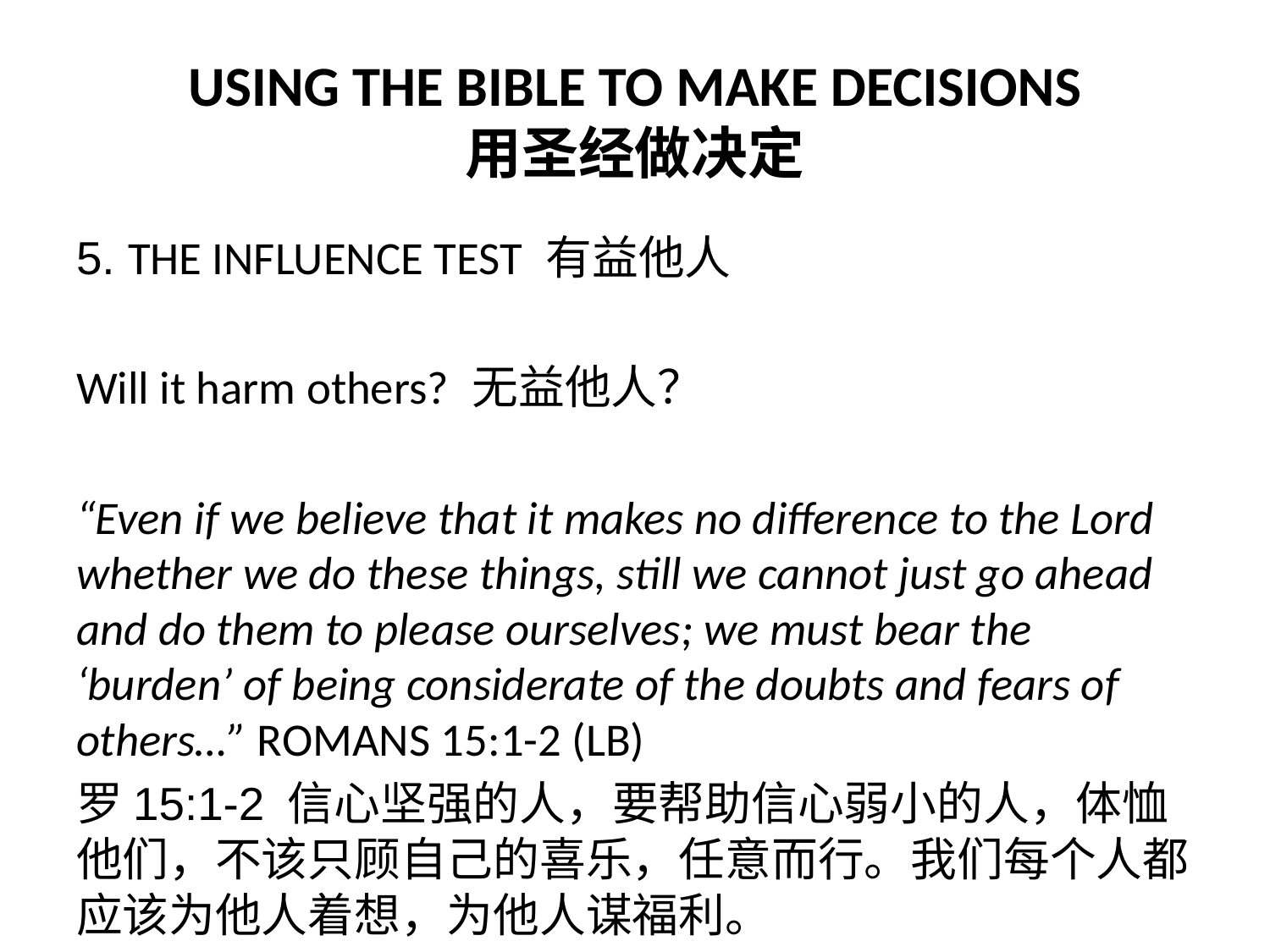

# USING THE BIBLE TO MAKE DECISIONS 用圣经做决定
5. THE INFLUENCE TEST 有益他人

Will it harm others? 无益他人？

“Even if we believe that it makes no difference to the Lord whether we do these things, still we cannot just go ahead and do them to please ourselves; we must bear the ‘burden’ of being considerate of the doubts and fears of others…” ROMANS 15:1-2 (LB)
罗15:1-2 信心坚强的人，要帮助信心弱小的人，体恤他们，不该只顾自己的喜乐，任意而行。我们每个人都应该为他人着想，为他人谋福利。